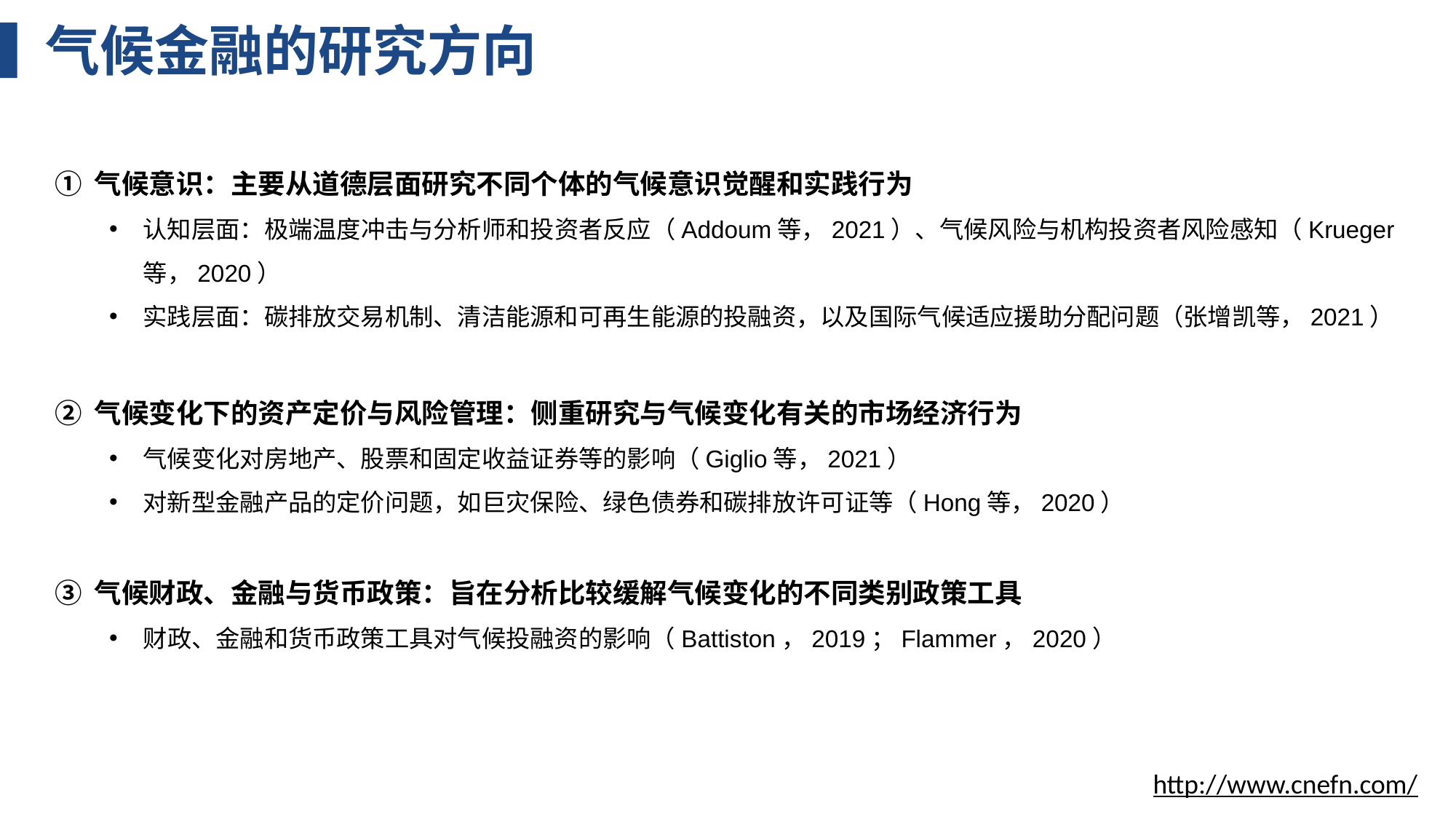

# 气候金融的研究方向
① 气候意识：主要从道德层面研究不同个体的气候意识觉醒和实践行为
认知层面：极端温度冲击与分析师和投资者反应（Addoum等，2021）、气候风险与机构投资者风险感知（Krueger等，2020）
实践层面：碳排放交易机制、清洁能源和可再生能源的投融资，以及国际气候适应援助分配问题（张增凯等，2021）

② 气候变化下的资产定价与风险管理：侧重研究与气候变化有关的市场经济行为
气候变化对房地产、股票和固定收益证券等的影响（Giglio等，2021）
对新型金融产品的定价问题，如巨灾保险、绿色债券和碳排放许可证等（Hong等，2020）

③ 气候财政、金融与货币政策：旨在分析比较缓解气候变化的不同类别政策工具
财政、金融和货币政策工具对气候投融资的影响（Battiston，2019；Flammer，2020）